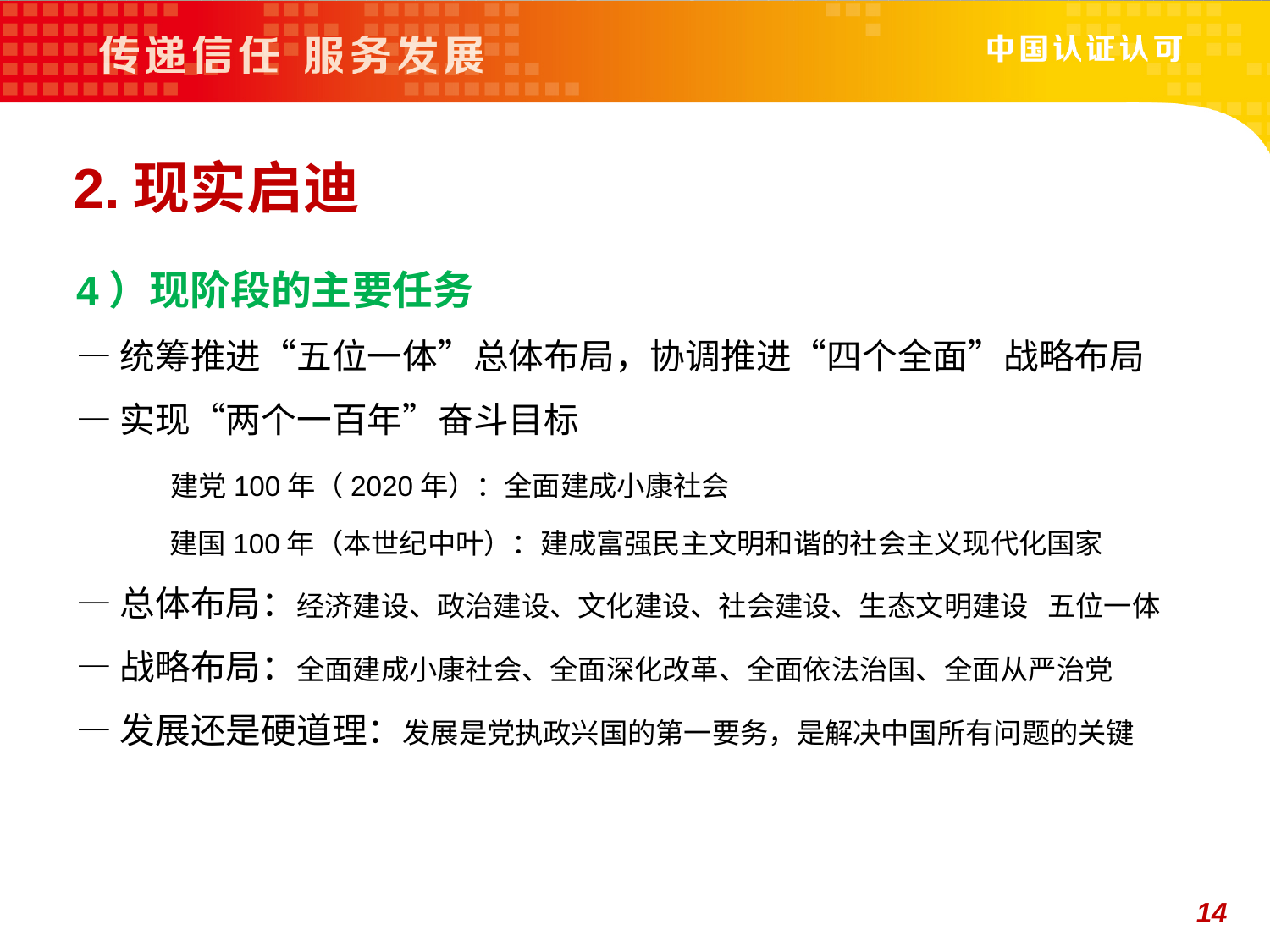

2.现实启迪
4）现阶段的主要任务
—统筹推进“五位一体”总体布局，协调推进“四个全面”战略布局
—实现“两个一百年”奋斗目标
           建党100年（2020年）：全面建成小康社会
            建国100年（本世纪中叶）：建成富强民主文明和谐的社会主义现代化国家
—总体布局：经济建设、政治建设、文化建设、社会建设、生态文明建设   五位一体
—战略布局：全面建成小康社会、全面深化改革、全面依法治国、全面从严治党
—发展还是硬道理：发展是党执政兴国的第一要务，是解决中国所有问题的关键
14